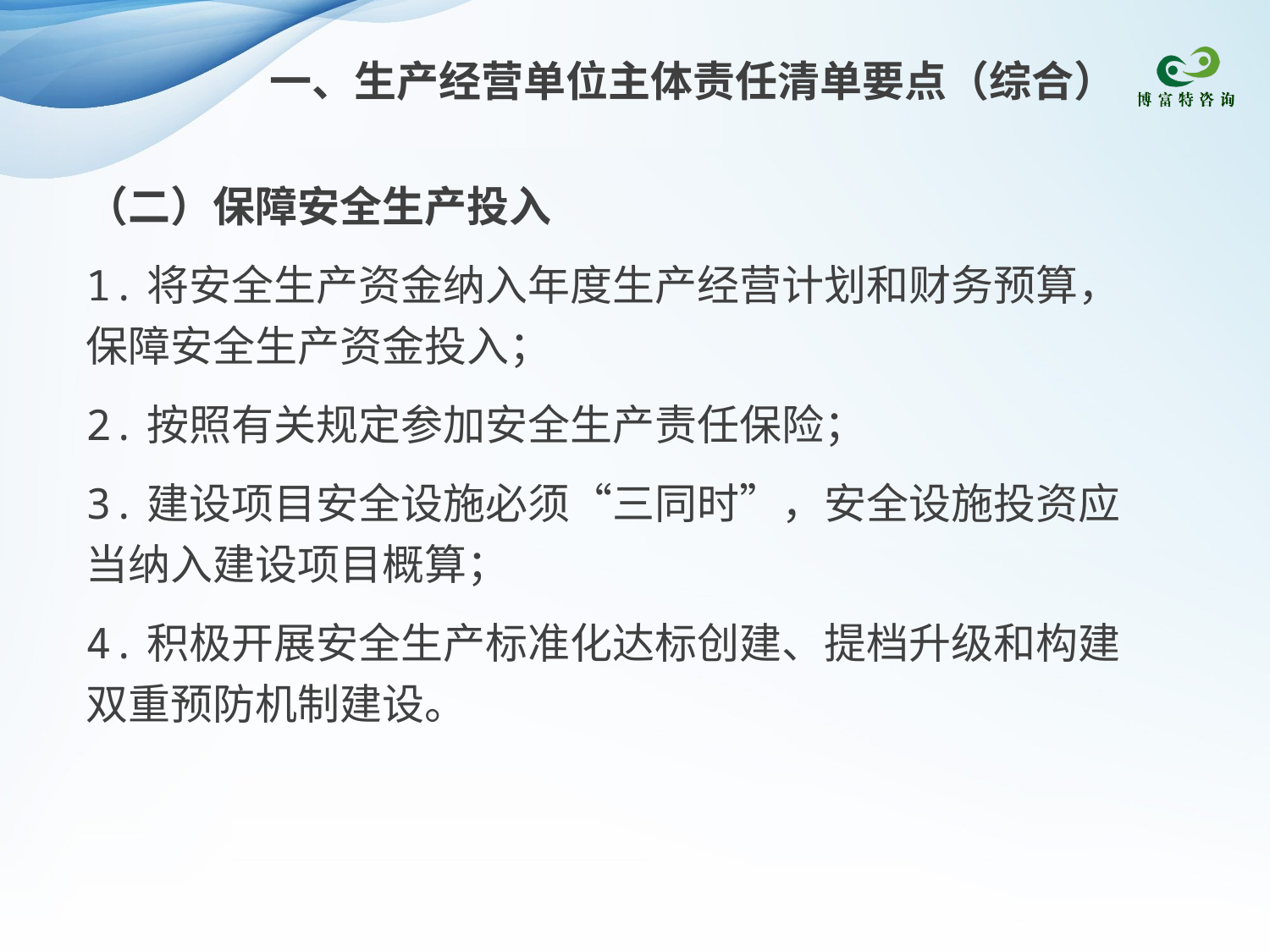

# 一、生产经营单位主体责任清单要点（综合）
（二）保障安全生产投入
1.将安全生产资金纳入年度生产经营计划和财务预算，保障安全生产资金投入；
2.按照有关规定参加安全生产责任保险；
3.建设项目安全设施必须“三同时”，安全设施投资应当纳入建设项目概算；
4.积极开展安全生产标准化达标创建、提档升级和构建双重预防机制建设。